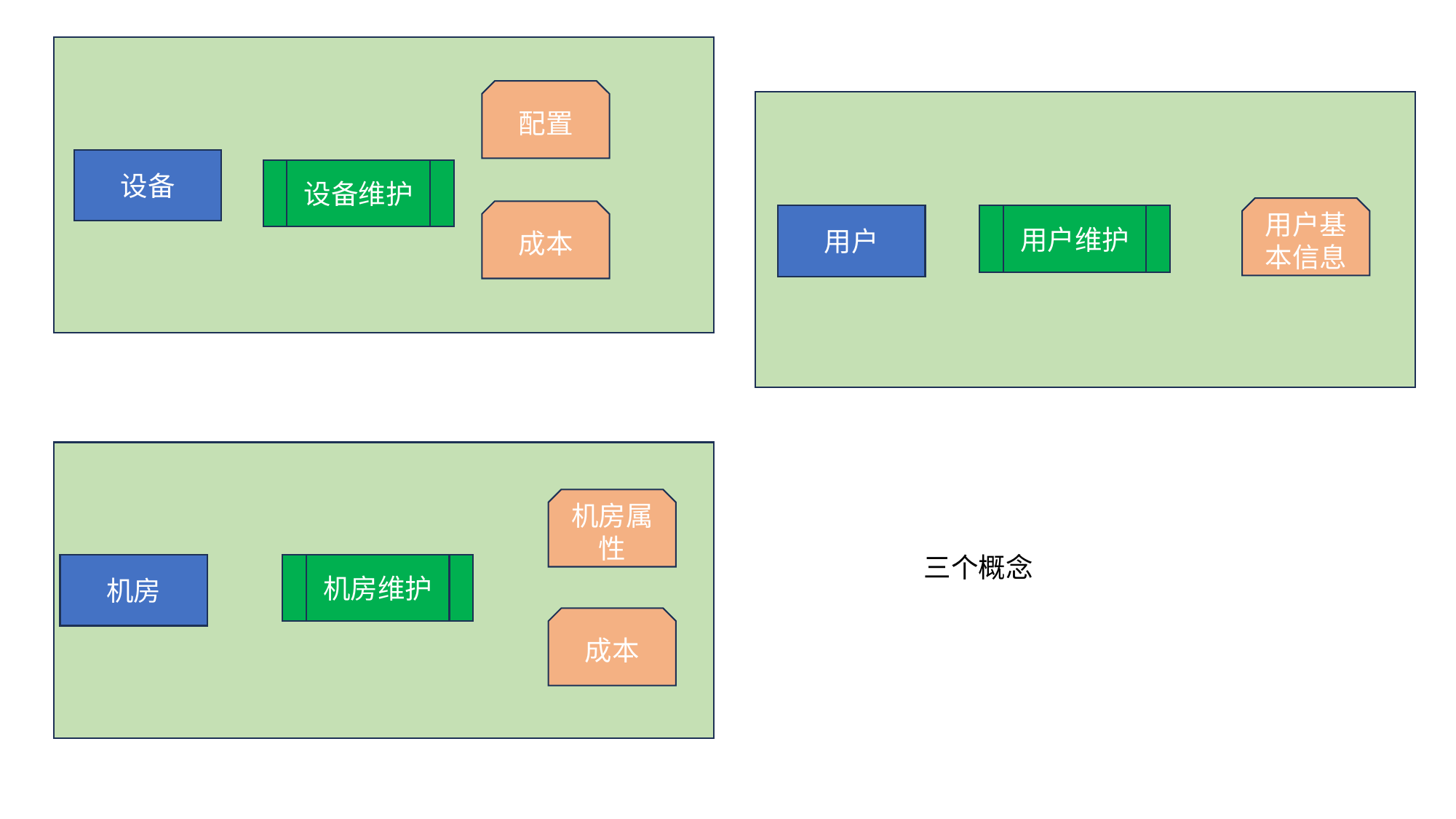

配置

设备
设备维护
用户基本信息
成本
用户
用户维护

机房属性
三个概念
机房
机房维护
成本